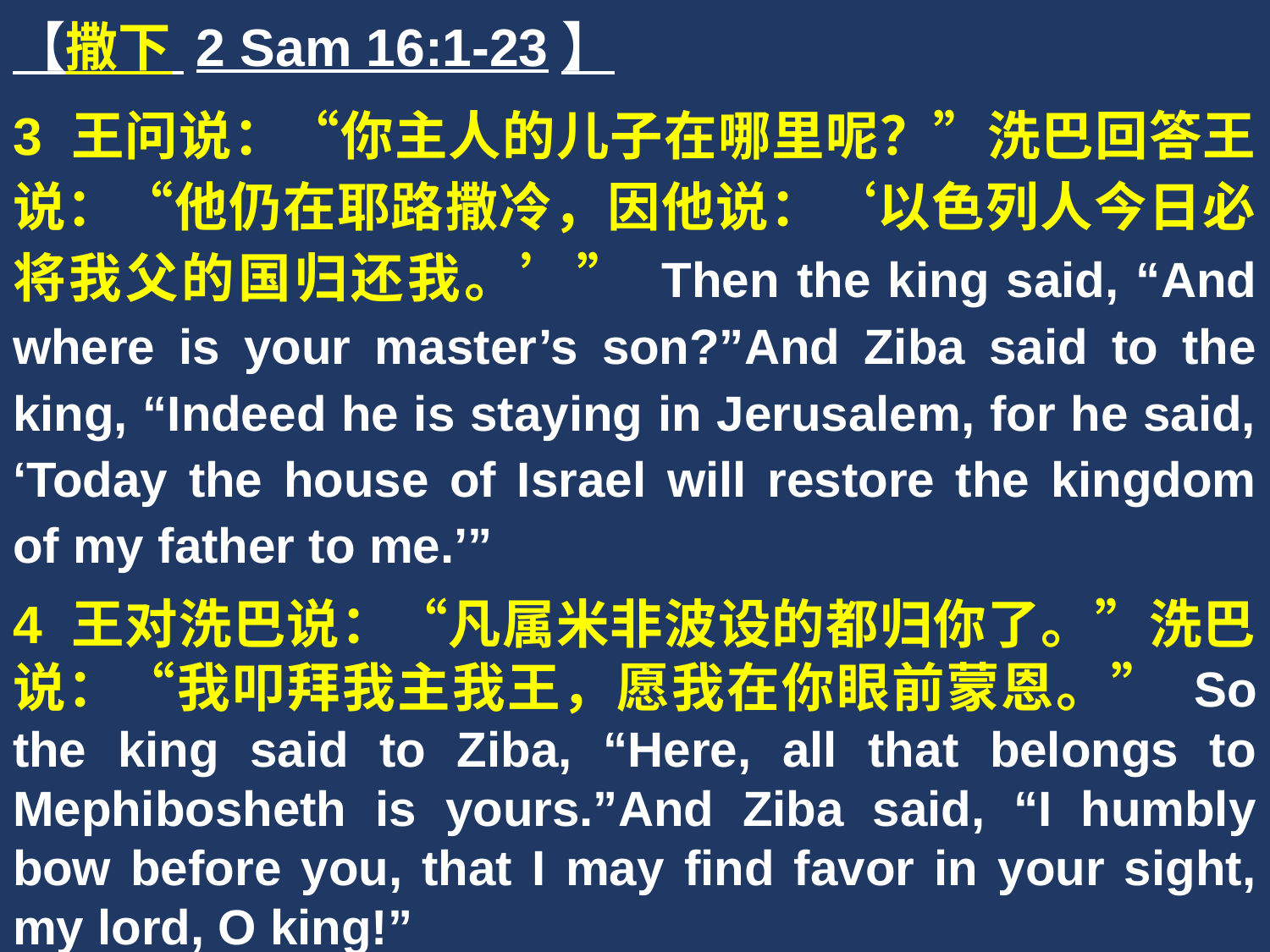

【撒下 2 Sam 16:1-23】
3 王问说：“你主人的儿子在哪里呢？”洗巴回答王说：“他仍在耶路撒冷，因他说：‘以色列人今日必将我父的国归还我。’” Then the king said, “And where is your master’s son?”And Ziba said to the king, “Indeed he is staying in Jerusalem, for he said, ‘Today the house of Israel will restore the kingdom of my father to me.’”
4 王对洗巴说：“凡属米非波设的都归你了。”洗巴说：“我叩拜我主我王，愿我在你眼前蒙恩。” So the king said to Ziba, “Here, all that belongs to Mephibosheth is yours.”And Ziba said, “I humbly bow before you, that I may find favor in your sight, my lord, O king!”